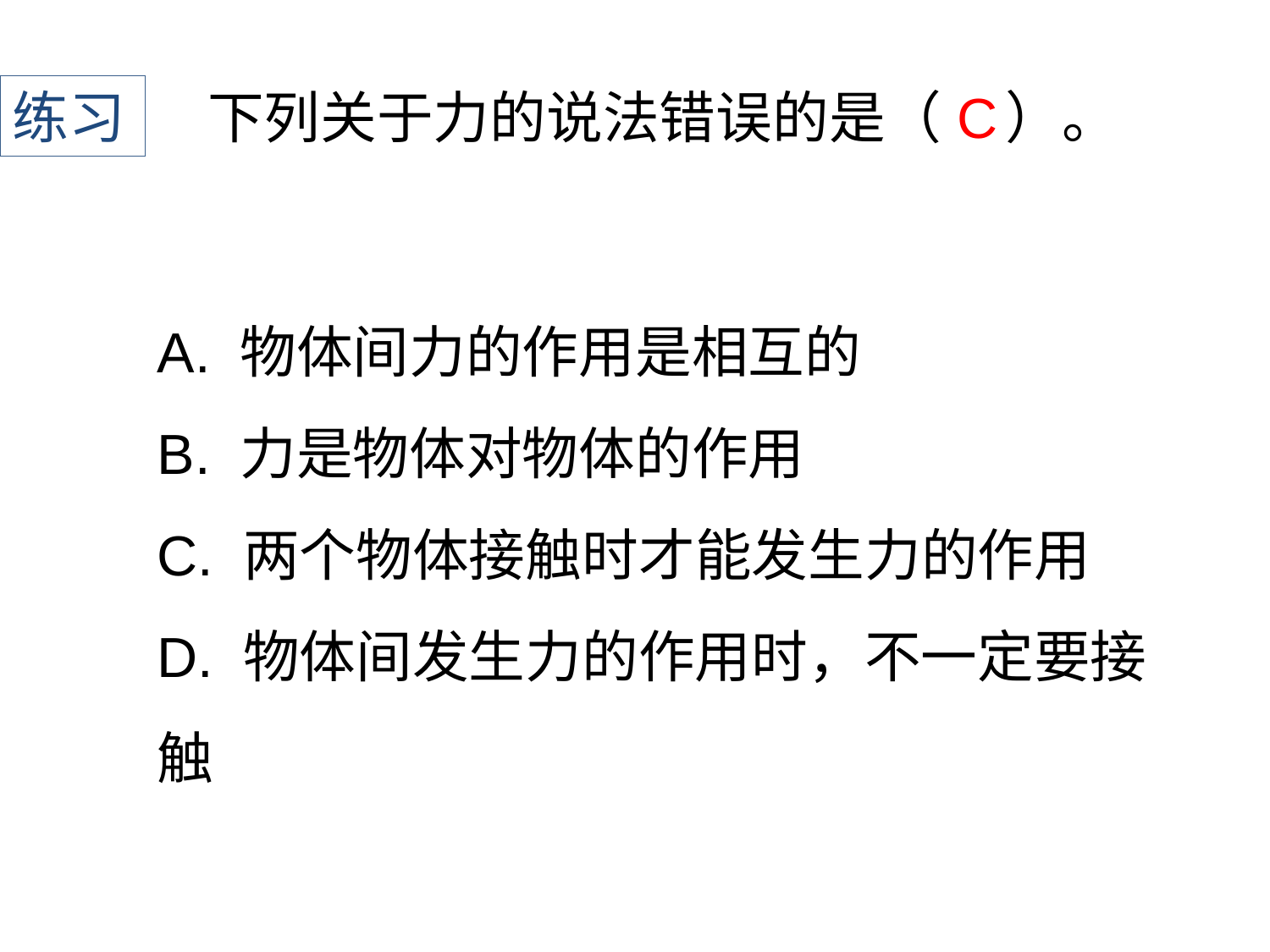

练习
下列关于力的说法错误的是（     ）。
C
A. 物体间力的作用是相互的
B. 力是物体对物体的作用
﻿C. 两个物体接触时才能发生力的作用
﻿D. 物体间发生力的作用时，不一定要接触